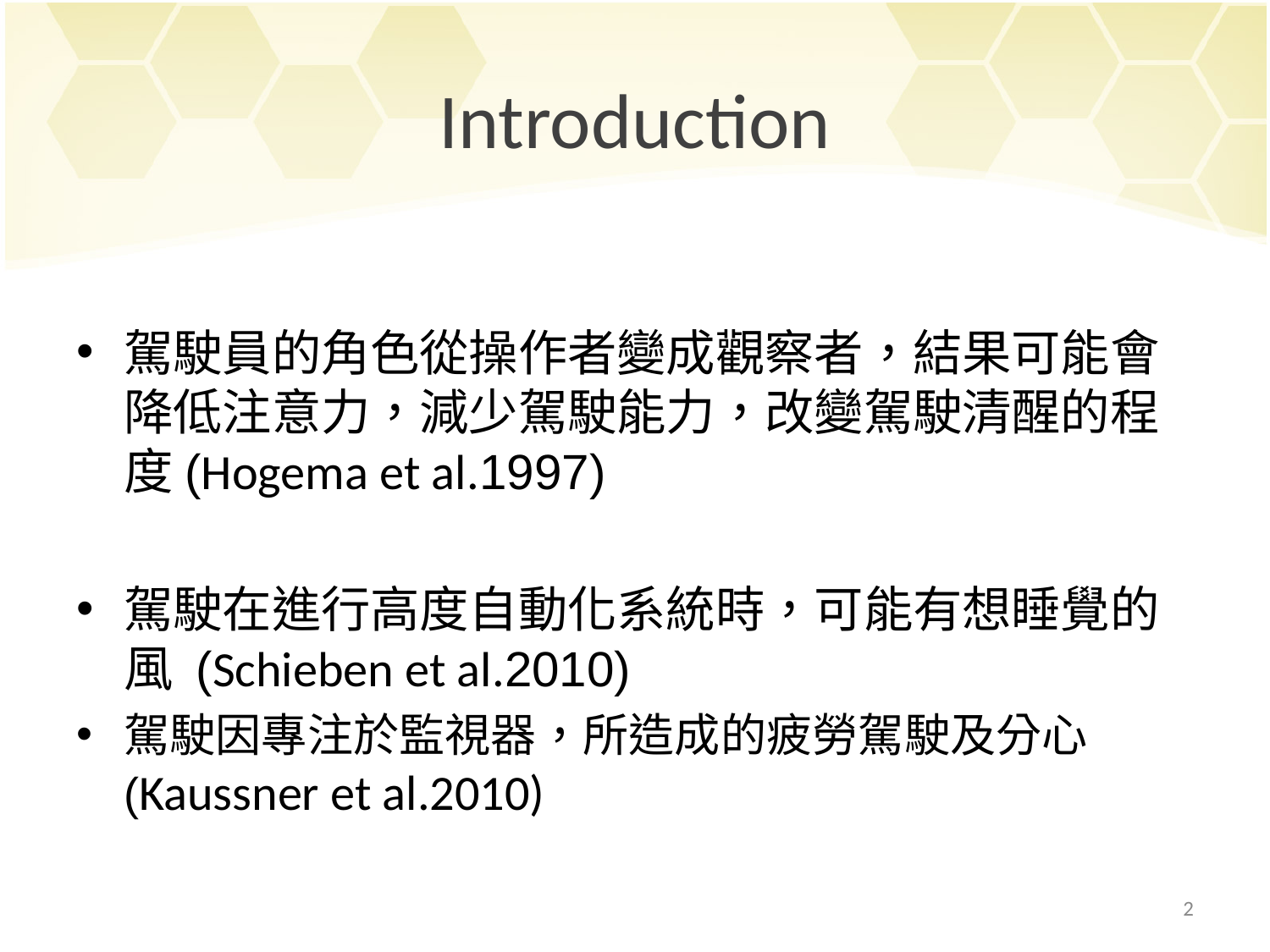

# Introduction

駕駛員的角色從操作者變成觀察者，結果可能會降低注意力，減少駕駛能力，改變駕駛清醒的程度(Hogema et al.1997)

駕駛在進行高度自動化系統時，可能有想睡覺的風 (Schieben et al.2010)
駕駛因專注於監視器，所造成的疲勞駕駛及分心(Kaussner et al.2010)
2